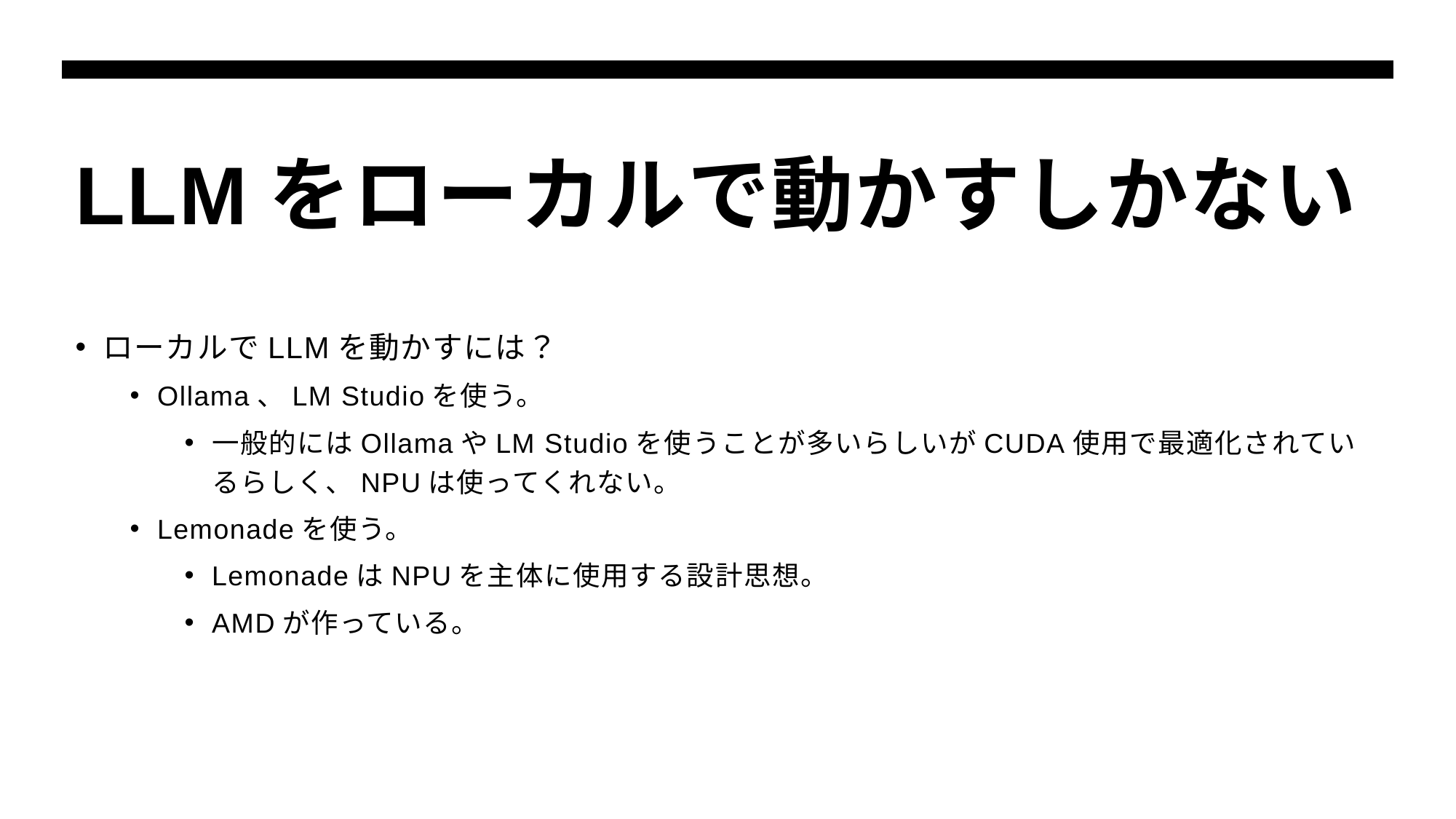

# LLMをローカルで動かすしかない
ローカルでLLMを動かすには？
Ollama、LM Studioを使う。
一般的にはOllamaやLM Studioを使うことが多いらしいがCUDA使用で最適化されているらしく、NPUは使ってくれない。
Lemonadeを使う。
LemonadeはNPUを主体に使用する設計思想。
AMDが作っている。